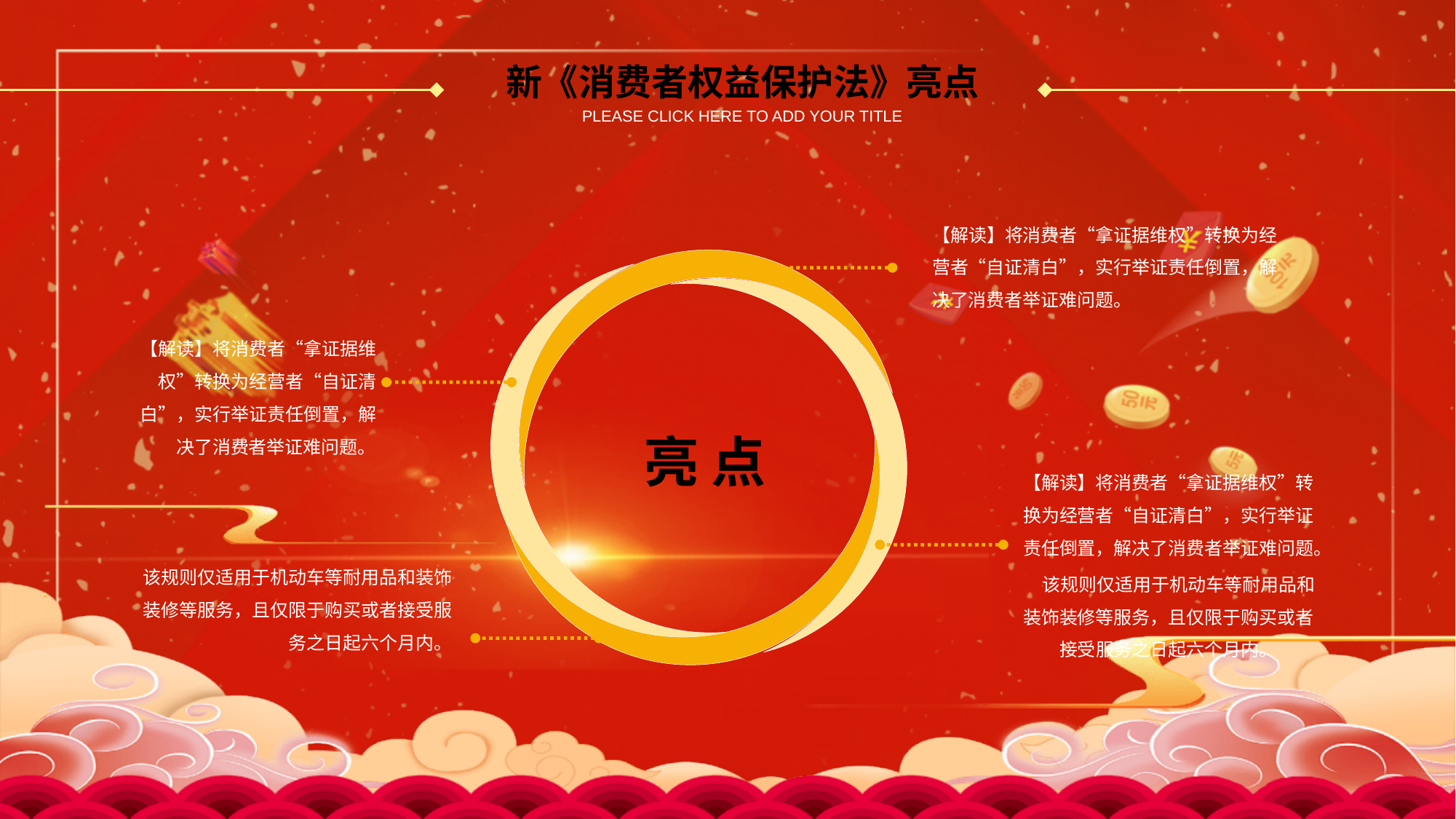

新《消费者权益保护法》亮点
PLEASE CLICK HERE TO ADD YOUR TITLE

【解读】将消费者“拿证据维权”转换为经营者“自证清白”，实行举证责任倒置，解决了消费者举证难问题。

【解读】将消费者“拿证据维权”转换为经营者“自证清白”，实行举证责任倒置，解决了消费者举证难问题。

亮 点
【解读】将消费者“拿证据维权”转换为经营者“自证清白”，实行举证责任倒置，解决了消费者举证难问题。
    该规则仅适用于机动车等耐用品和装饰装修等服务，且仅限于购买或者接受服务之日起六个月内。

该规则仅适用于机动车等耐用品和装饰装修等服务，且仅限于购买或者接受服务之日起六个月内。